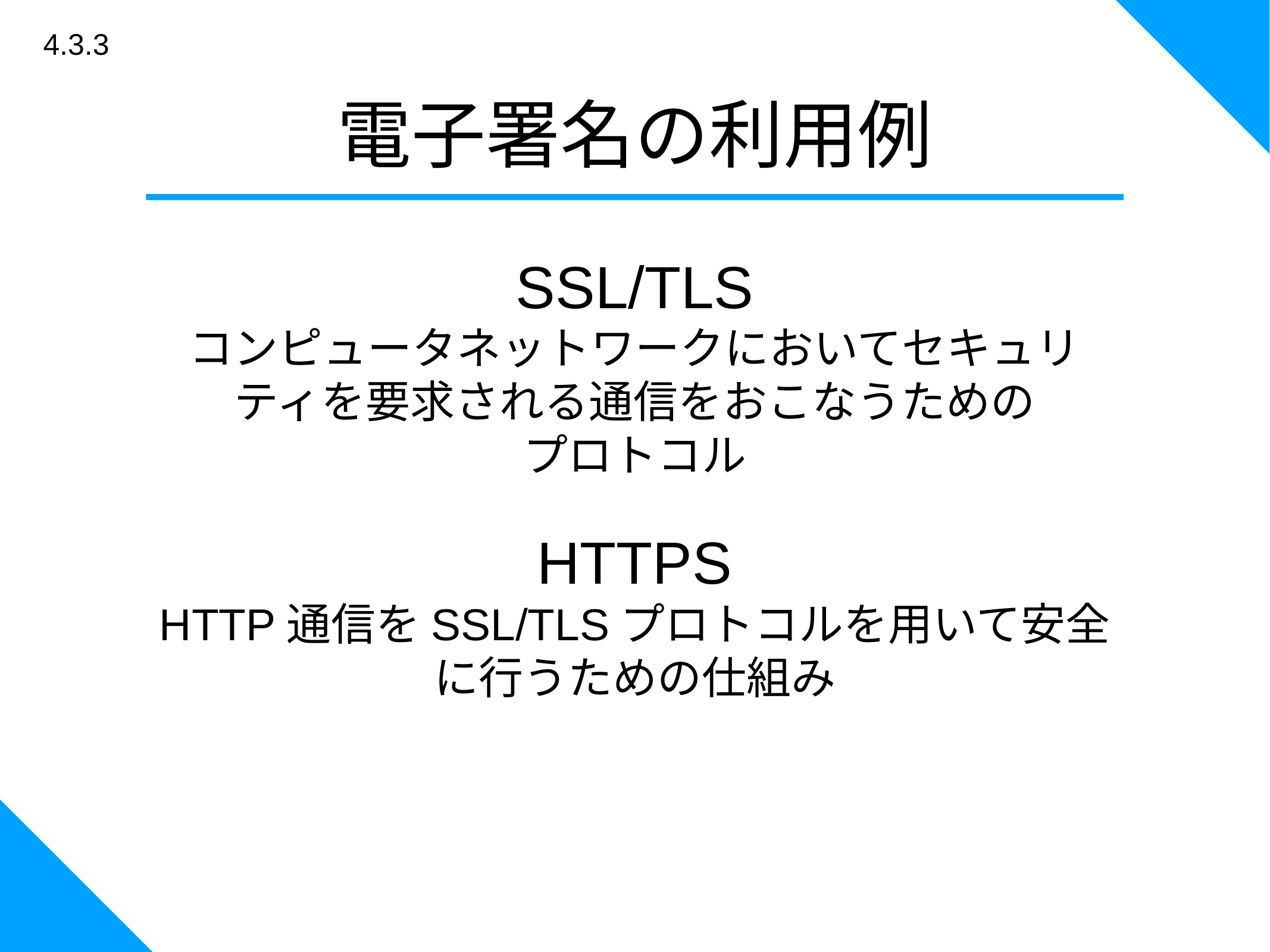

4.3.3
電子署名の利用例
SSL/TLS
コンピュータネットワークにおいてセキュリティを要求される通信をおこなうための
プロトコル
HTTPS
HTTP通信をSSL/TLSプロトコルを用いて安全に行うための仕組み